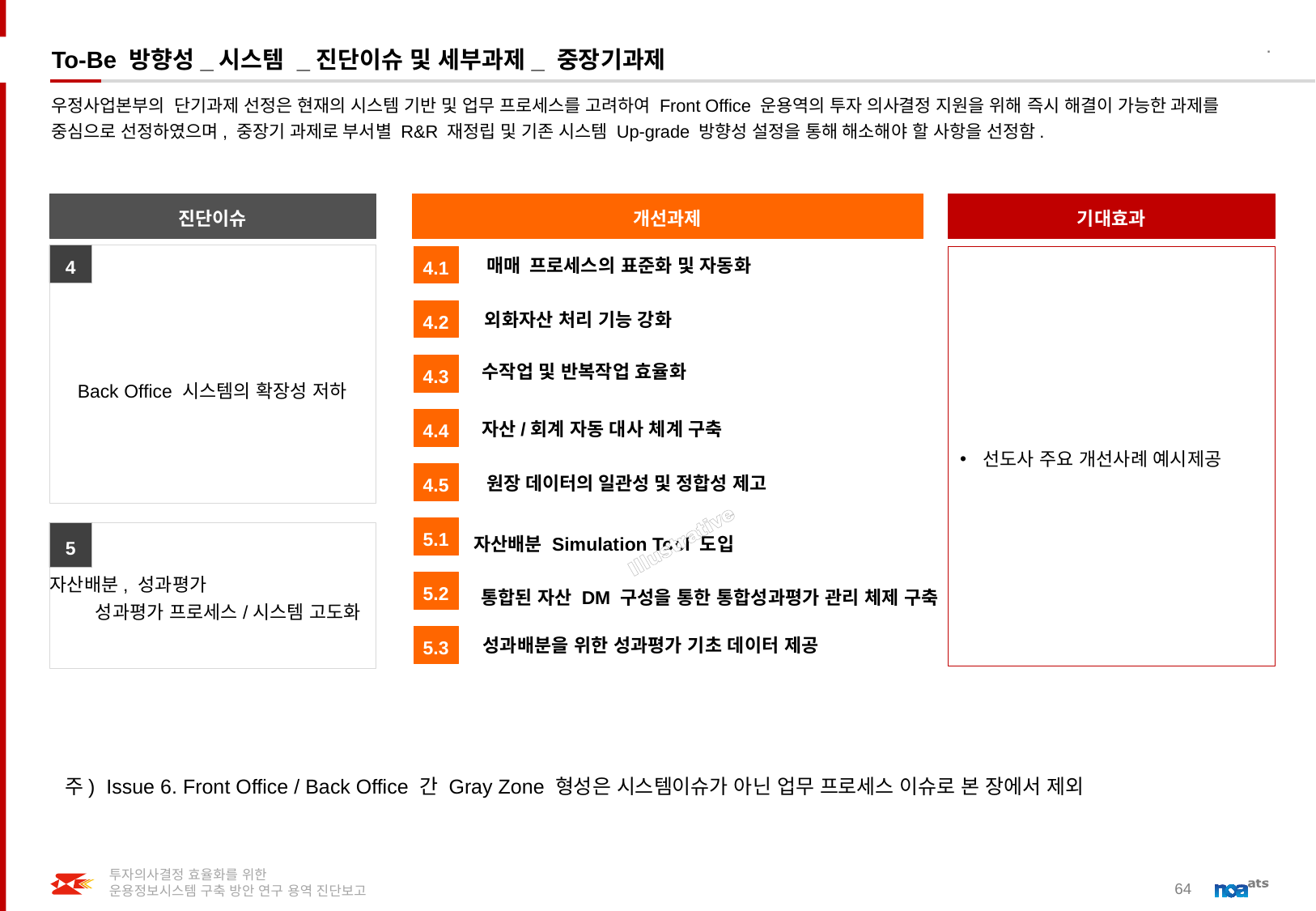

.
# To-Be 방향성_시스템 _진단이슈 및 세부과제_ 중장기과제
우정사업본부의  단기과제 선정은 현재의 시스템 기반 및 업무 프로세스를 고려하여 Front Office 운용역의 투자 의사결정 지원을 위해 즉시 해결이 가능한 과제를 중심으로 선정하였으며, 중장기 과제로 부서별 R&R 재정립 및 기존 시스템 Up-grade 방향성 설정을 통해 해소해야 할 사항을 선정함.
진단이슈
개선과제
기대효과
Back Office 시스템의 확장성 저하
4
4.1
선도사 주요 개선사례 예시제공
매매  프로세스의 표준화 및 자동화
4.2
외화자산 처리 기능 강화
4.3
수작업 및 반복작업 효율화
4.4
자산/회계 자동 대사 체계 구축
4.5
원장 데이터의 일관성 및 정합성 제고
5.1
Illustrative
자산배분, 성과평가                                        성과평가 프로세스/시스템 고도화
5
자산배분 Simulation Tool 도입
5.2
통합된 자산 DM 구성을 통한 통합성과평가 관리 체제 구축
5.3
성과배분을 위한 성과평가 기초 데이터 제공
주)  Issue 6. Front Office / Back Office 간 Gray Zone 형성은 시스템이슈가 아닌 업무 프로세스 이슈로 본 장에서 제외